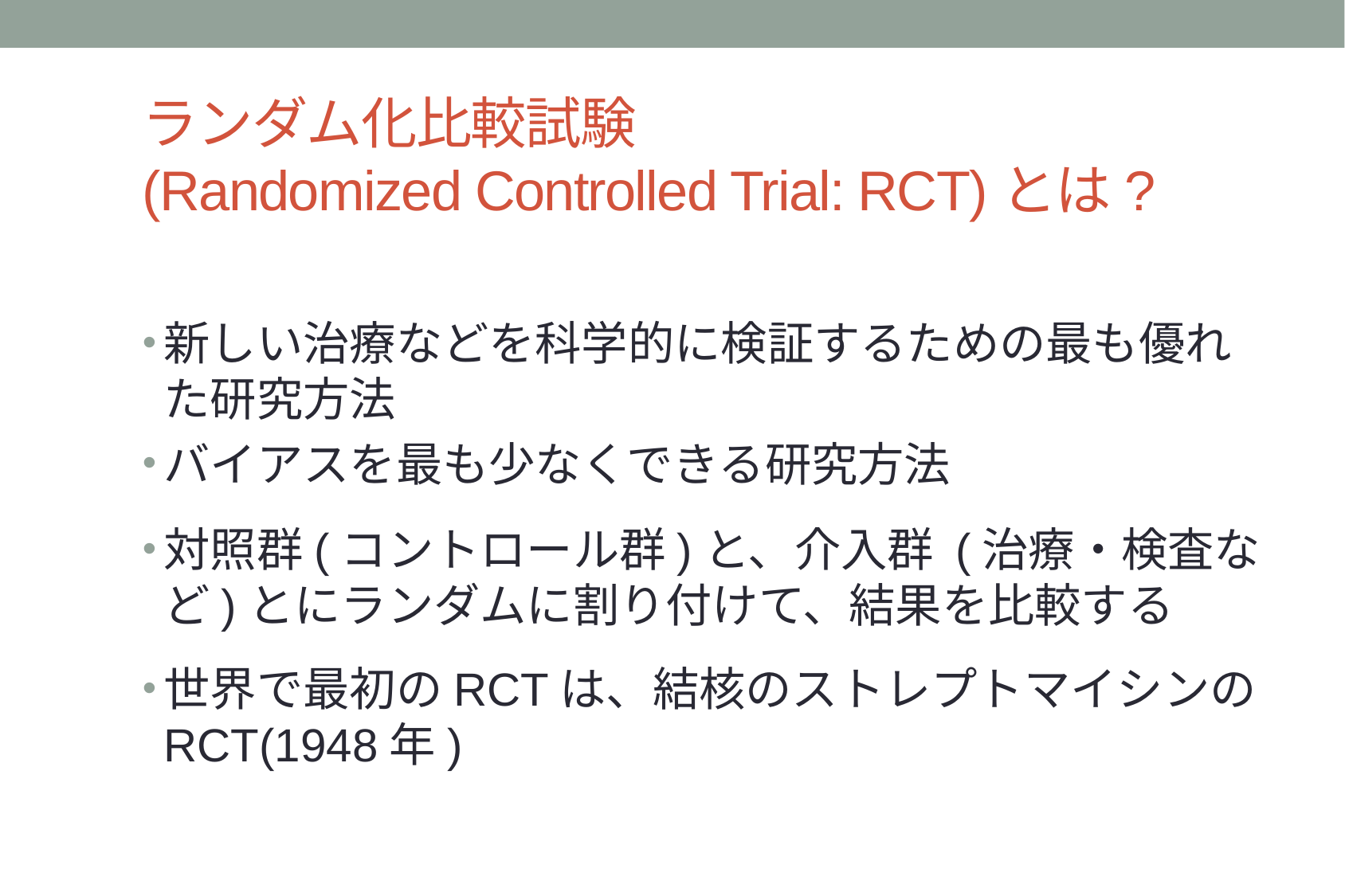

# ランダム化比較試験 (Randomized Controlled Trial: RCT)とは?
新しい治療などを科学的に検証するための最も優れた研究方法
バイアスを最も少なくできる研究方法
対照群(コントロール群)と、介入群 (治療・検査など)とにランダムに割り付けて、結果を比較する
世界で最初のRCTは、結核のストレプトマイシンのRCT(1948年)